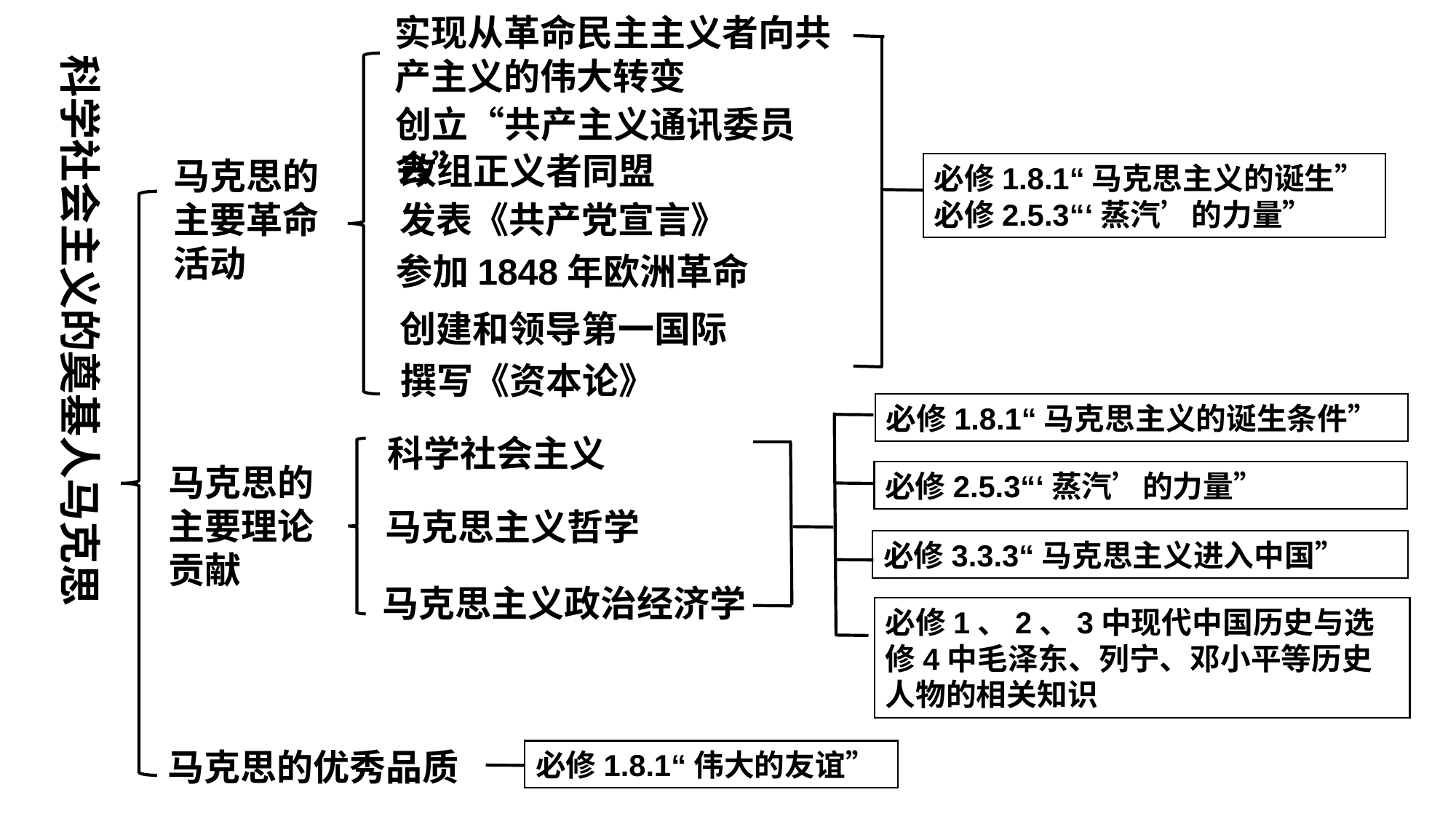

实现从革命民主主义者向共产主义的伟大转变
创立“共产主义通讯委员会”
改组正义者同盟
发表《共产党宣言》
参加1848年欧洲革命
创建和领导第一国际
撰写《资本论》
必修1.8.1“马克思主义的诞生”
必修2.5.3“‘蒸汽’的力量”
科学社会主义的奠基人马克思

马克思的主要革命活动

必修1.8.1“马克思主义的诞生条件”
必修2.5.3“‘蒸汽’的力量”
必修3.3.3“马克思主义进入中国”
必修1、2、3中现代中国历史与选修4中毛泽东、列宁、邓小平等历史人物的相关知识
科学社会主义
马克思主义哲学
马克思主义政治经济学

马克思的主要理论贡献
马克思的优秀品质
必修1.8.1“伟大的友谊”